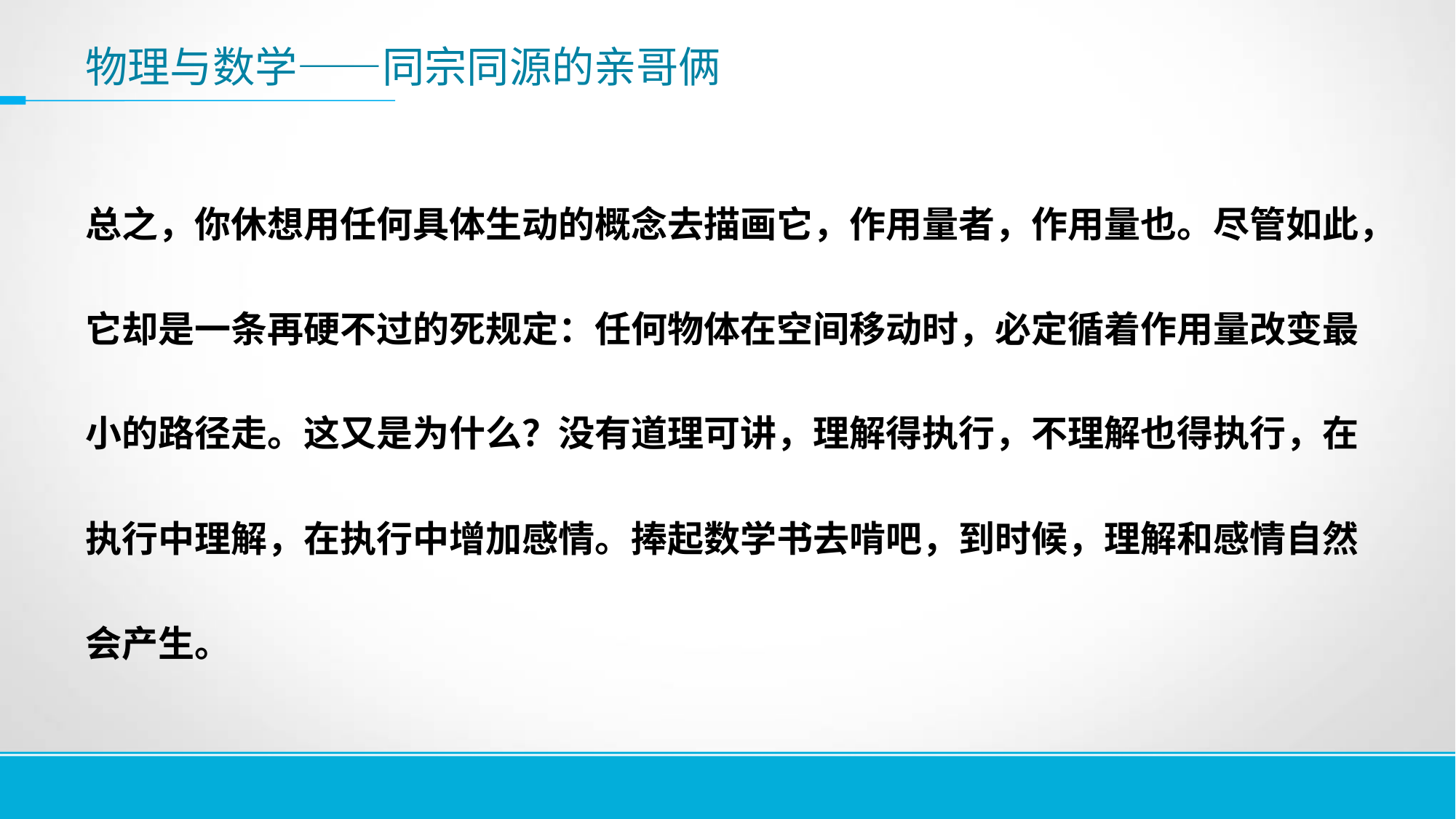

# 物理与数学——同宗同源的亲哥俩
总之，你休想用任何具体生动的概念去描画它，作用量者，作用量也。尽管如此，它却是一条再硬不过的死规定：任何物体在空间移动时，必定循着作用量改变最小的路径走。这又是为什么？没有道理可讲，理解得执行，不理解也得执行，在执行中理解，在执行中增加感情。捧起数学书去啃吧，到时候，理解和感情自然会产生。